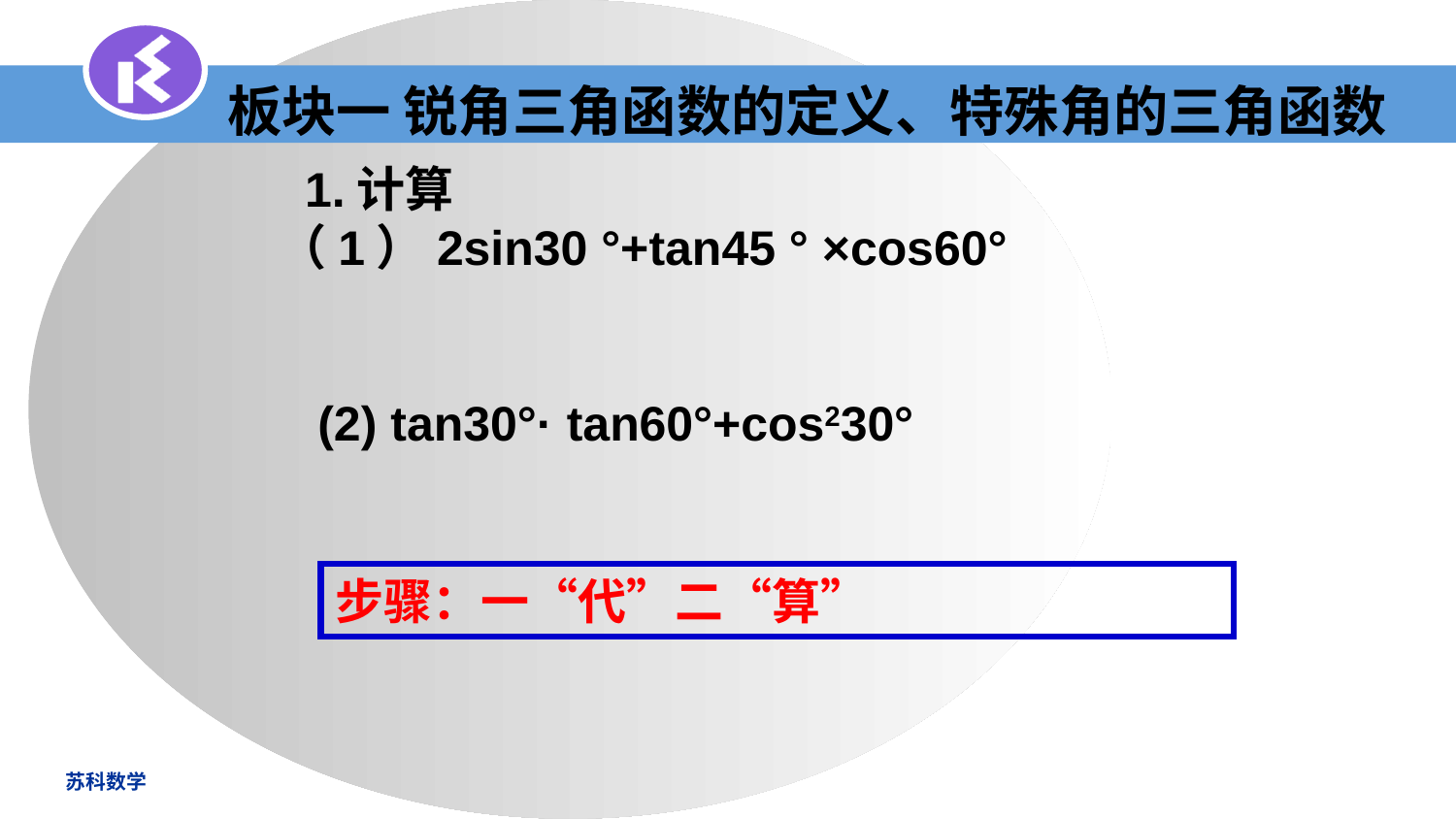

板块一 锐角三角函数的定义、特殊角的三角函数
  1.计算
（1）2sin30 °+tan45 ° ×cos60°

(2) tan30°· tan60°+cos230°
步骤：一“代”二“算”